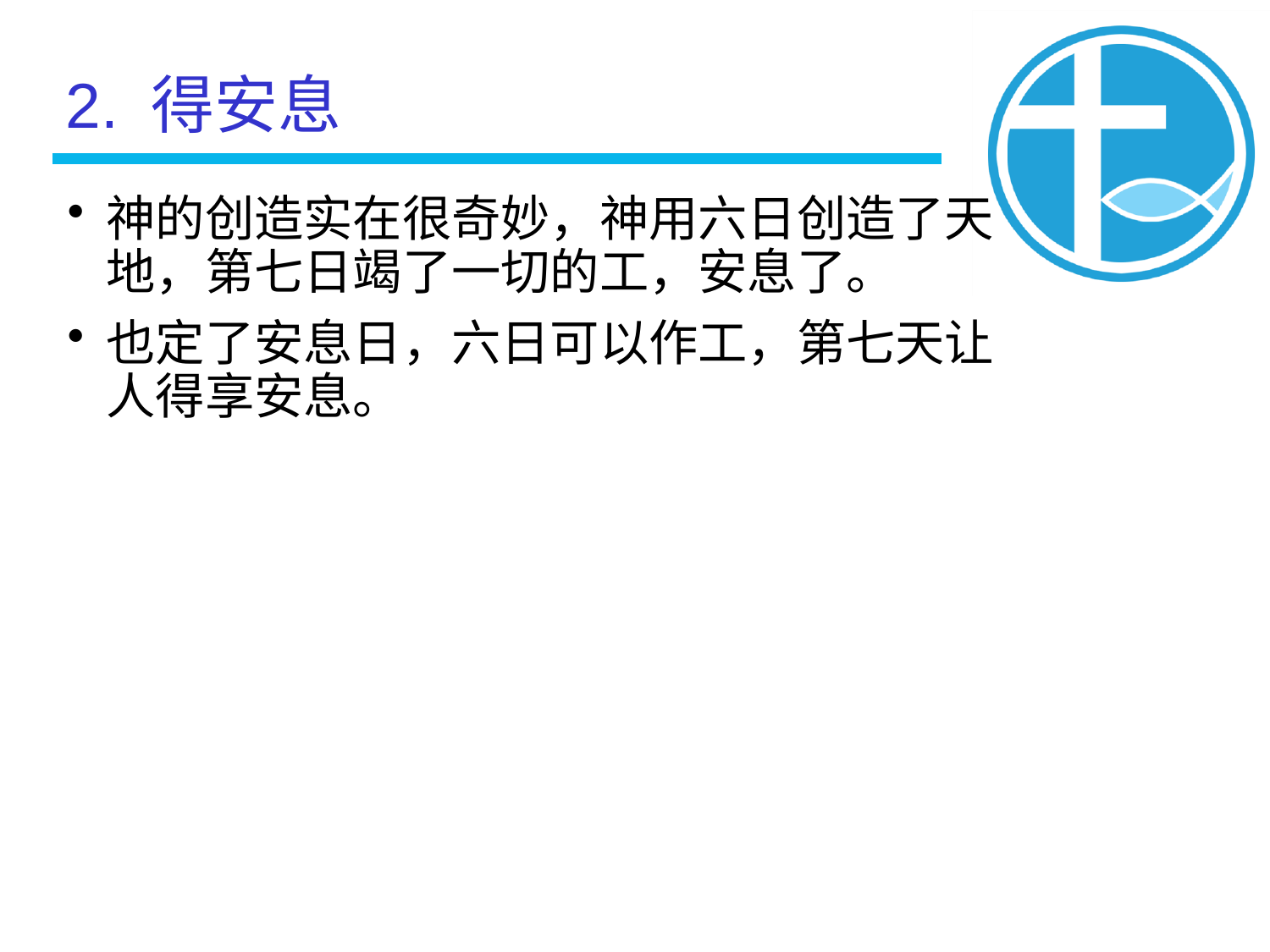

2. 得安息
神的创造实在很奇妙，神用六日创造了天地，第七日竭了一切的工，安息了。
也定了安息日，六日可以作工，第七天让人得享安息。